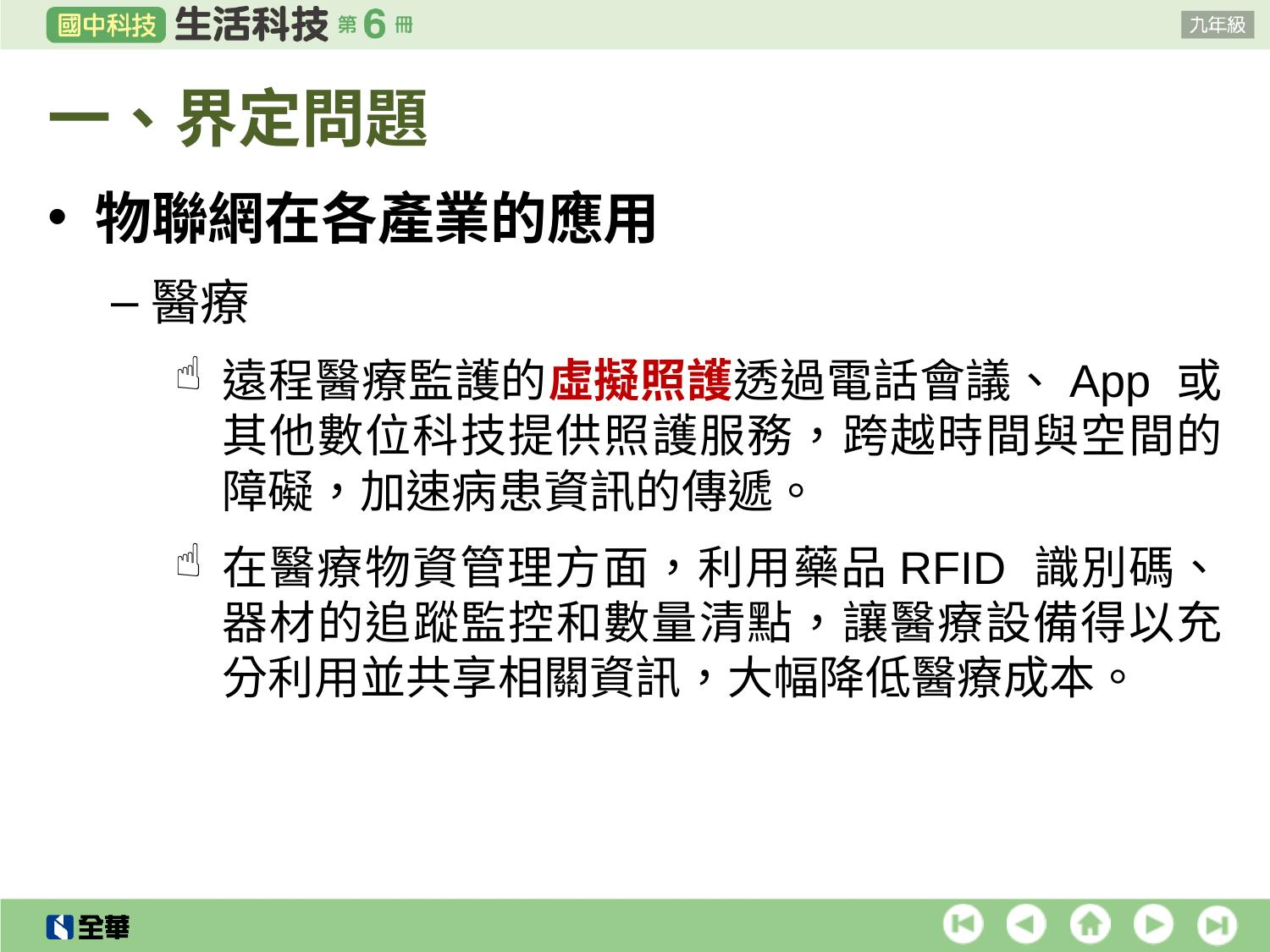

# 一、界定問題
物聯網在各產業的應用
醫療
遠程醫療監護的虛擬照護透過電話會議、App 或其他數位科技提供照護服務，跨越時間與空間的障礙，加速病患資訊的傳遞。
在醫療物資管理方面，利用藥品RFID 識別碼、器材的追蹤監控和數量清點，讓醫療設備得以充分利用並共享相關資訊，大幅降低醫療成本。